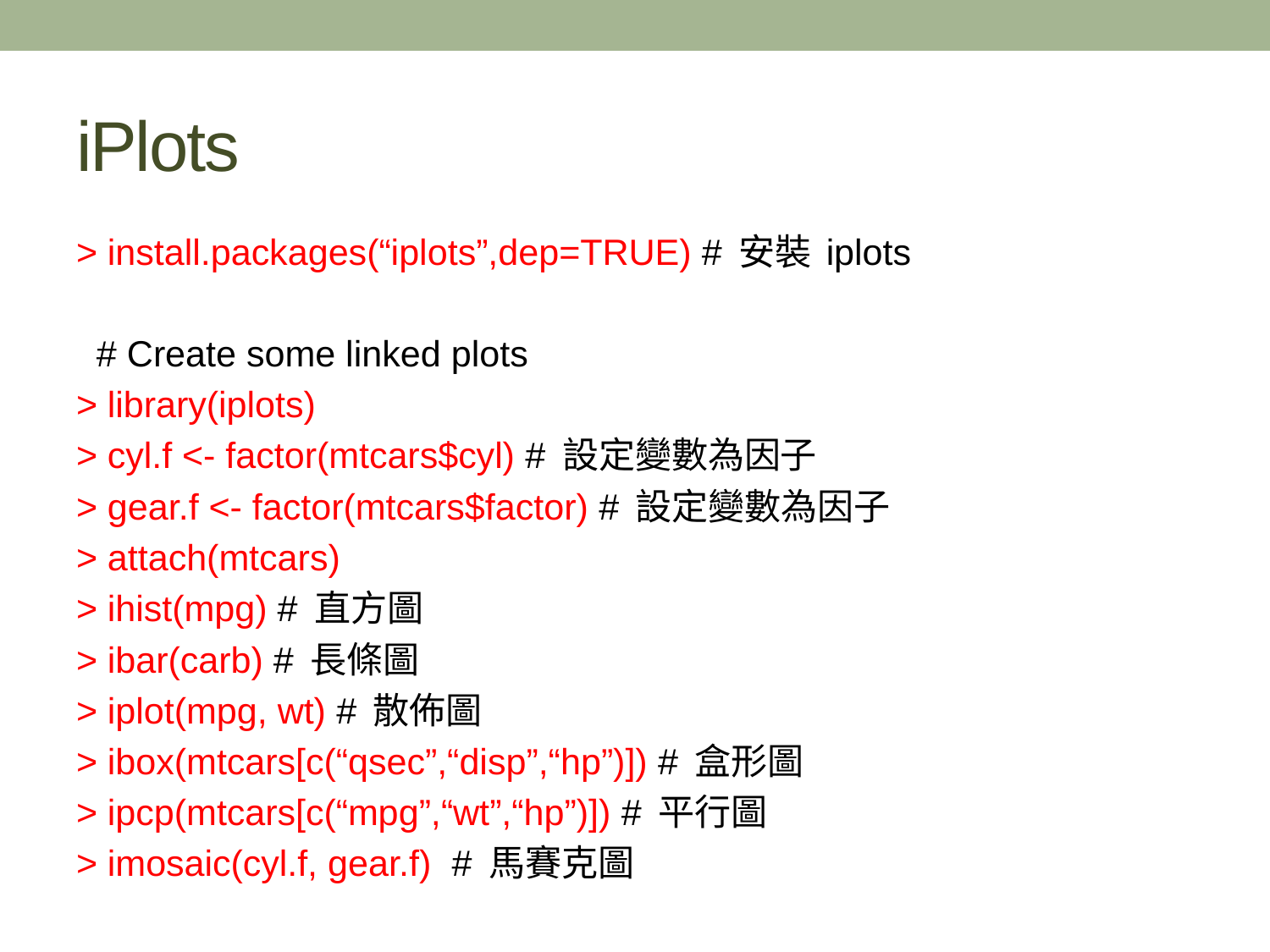

# iPlots
> install.packages(“iplots”,dep=TRUE) # 安裝 iplots

  # Create some linked plots
> library(iplots)
> cyl.f <- factor(mtcars$cyl) # 設定變數為因子
> gear.f <- factor(mtcars$factor) # 設定變數為因子
> attach(mtcars)
> ihist(mpg) # 直方圖
> ibar(carb) # 長條圖
> iplot(mpg, wt) # 散佈圖
> ibox(mtcars[c(“qsec”,“disp”,“hp”)]) # 盒形圖
> ipcp(mtcars[c(“mpg”,“wt”,“hp”)]) # 平行圖
> imosaic(cyl.f, gear.f)  # 馬賽克圖